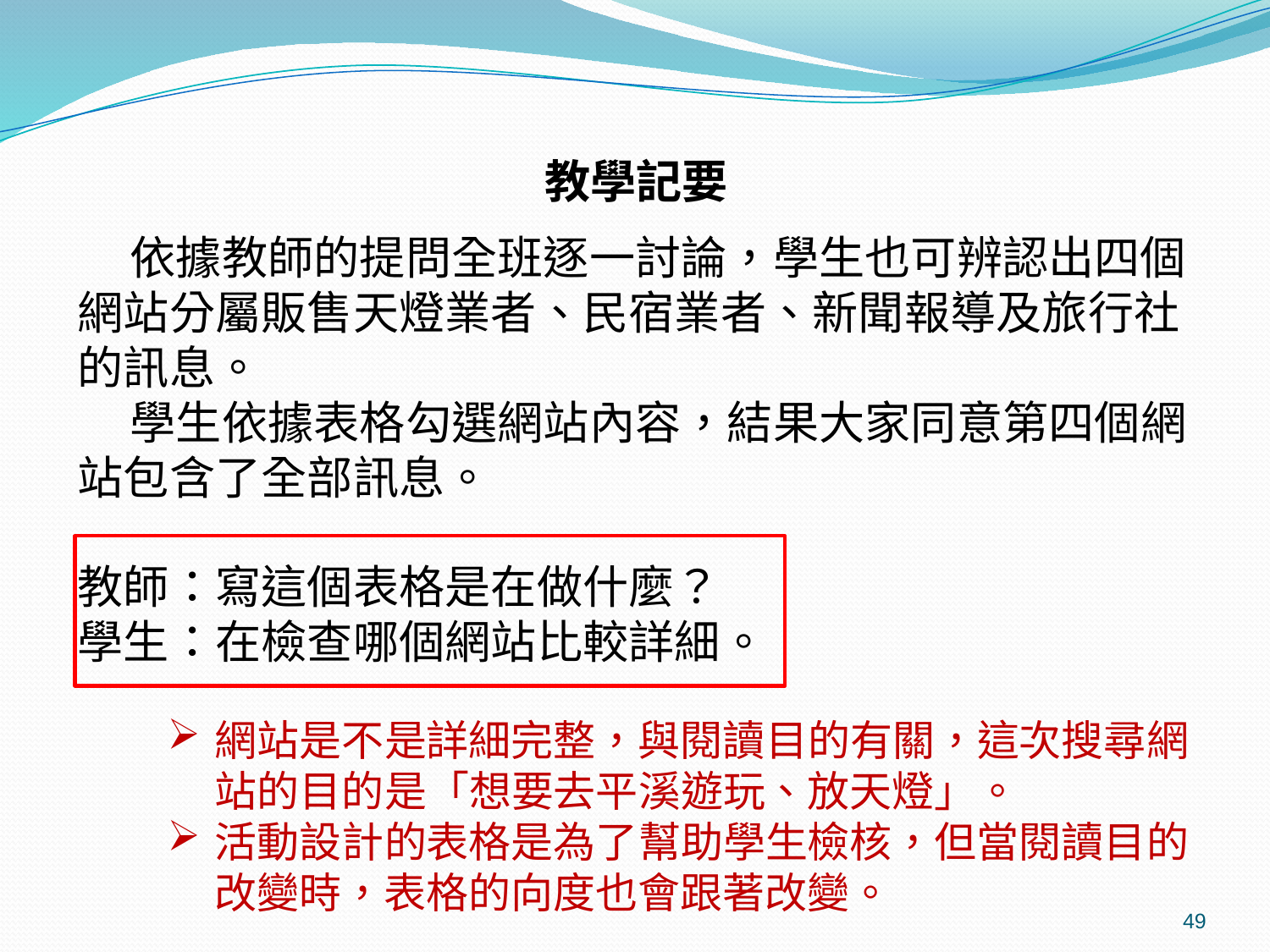

教學記要
    依據教師的提問全班逐一討論，學生也可辨認出四個網站分屬販售天燈業者、民宿業者、新聞報導及旅行社的訊息。
    學生依據表格勾選網站內容，結果大家同意第四個網站包含了全部訊息。

教師：寫這個表格是在做什麼？
學生：在檢查哪個網站比較詳細。

網站是不是詳細完整，與閱讀目的有關，這次搜尋網站的目的是「想要去平溪遊玩、放天燈」。
活動設計的表格是為了幫助學生檢核，但當閱讀目的改變時，表格的向度也會跟著改變。
49